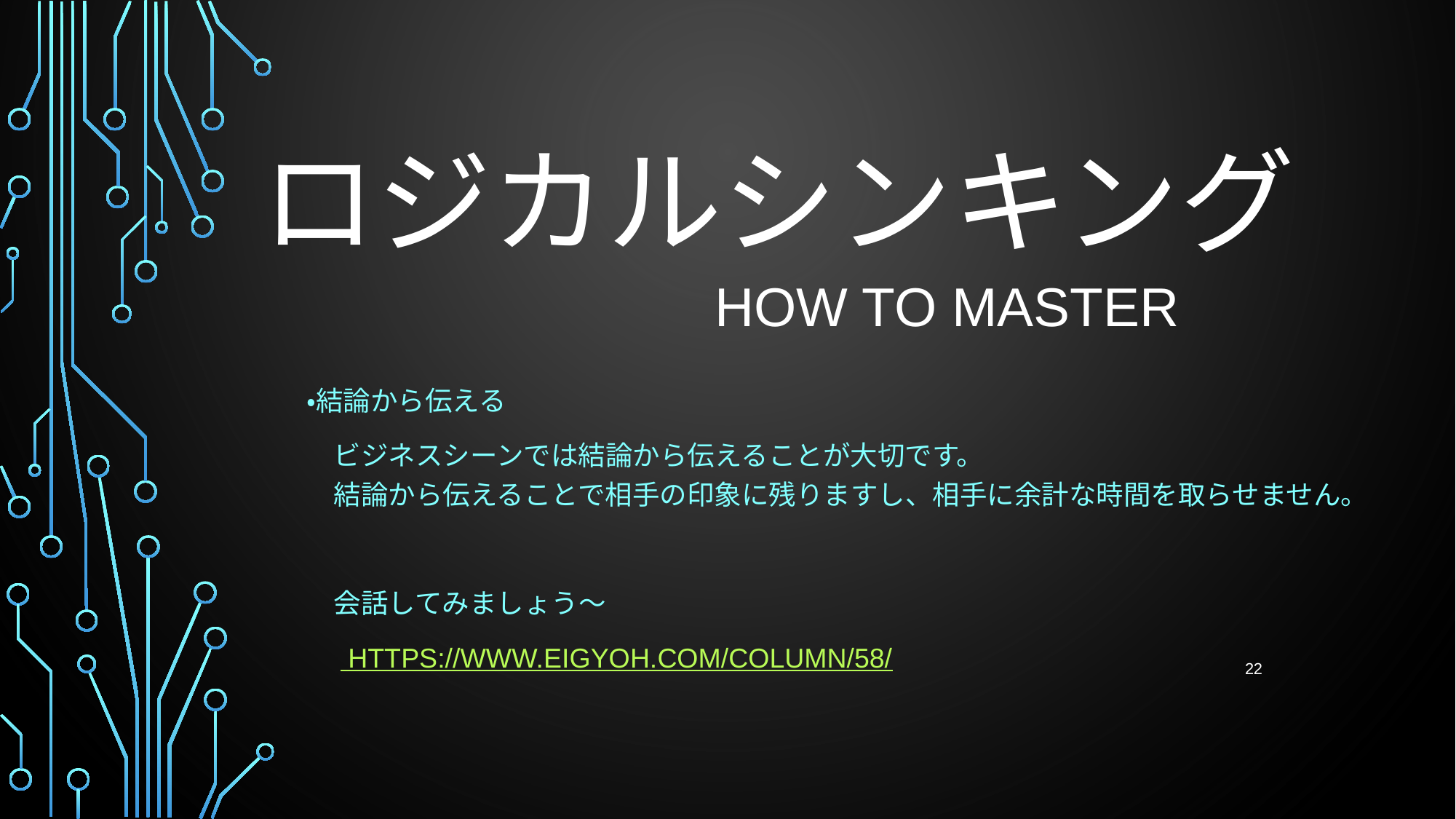

# ロジカルシンキング
HOW TO MASTER
・結論から伝える
　ビジネスシーンでは結論から伝えることが大切です。
　結論から伝えることで相手の印象に残りますし、相手に余計な時間を取らせません。

　会話してみましょう～
　 https://www.eigyoh.com/column/58/
22